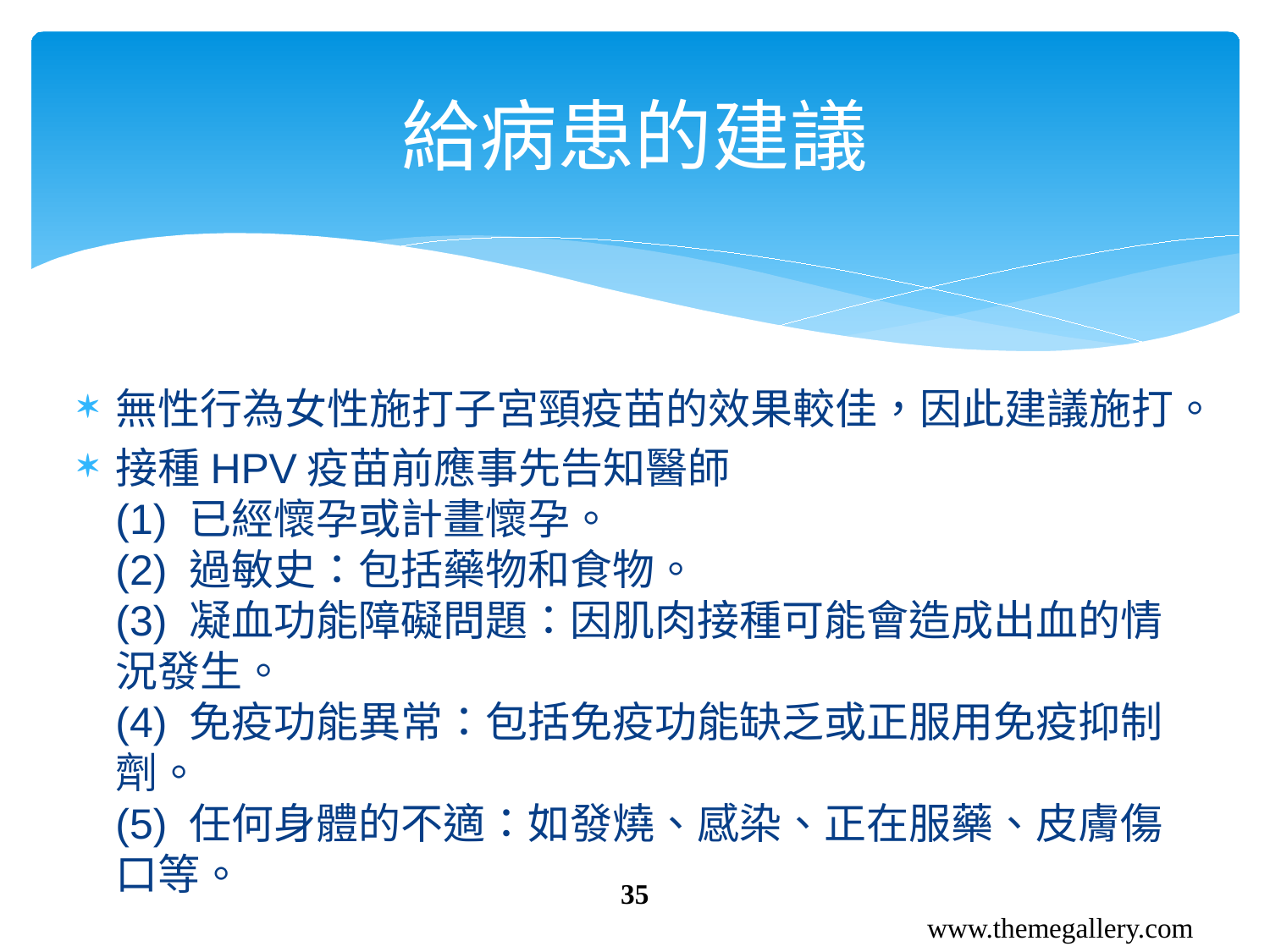

# 給病患的建議
無性行為女性施打子宮頸疫苗的效果較佳，因此建議施打。
接種HPV疫苗前應事先告知醫師
(1) 已經懷孕或計畫懷孕。
(2) 過敏史：包括藥物和食物。
(3) 凝血功能障礙問題：因肌肉接種可能會造成出血的情況發生。
(4) 免疫功能異常：包括免疫功能缺乏或正服用免疫抑制劑。
(5) 任何身體的不適：如發燒、感染、正在服藥、皮膚傷口等。

35
www.themegallery.com